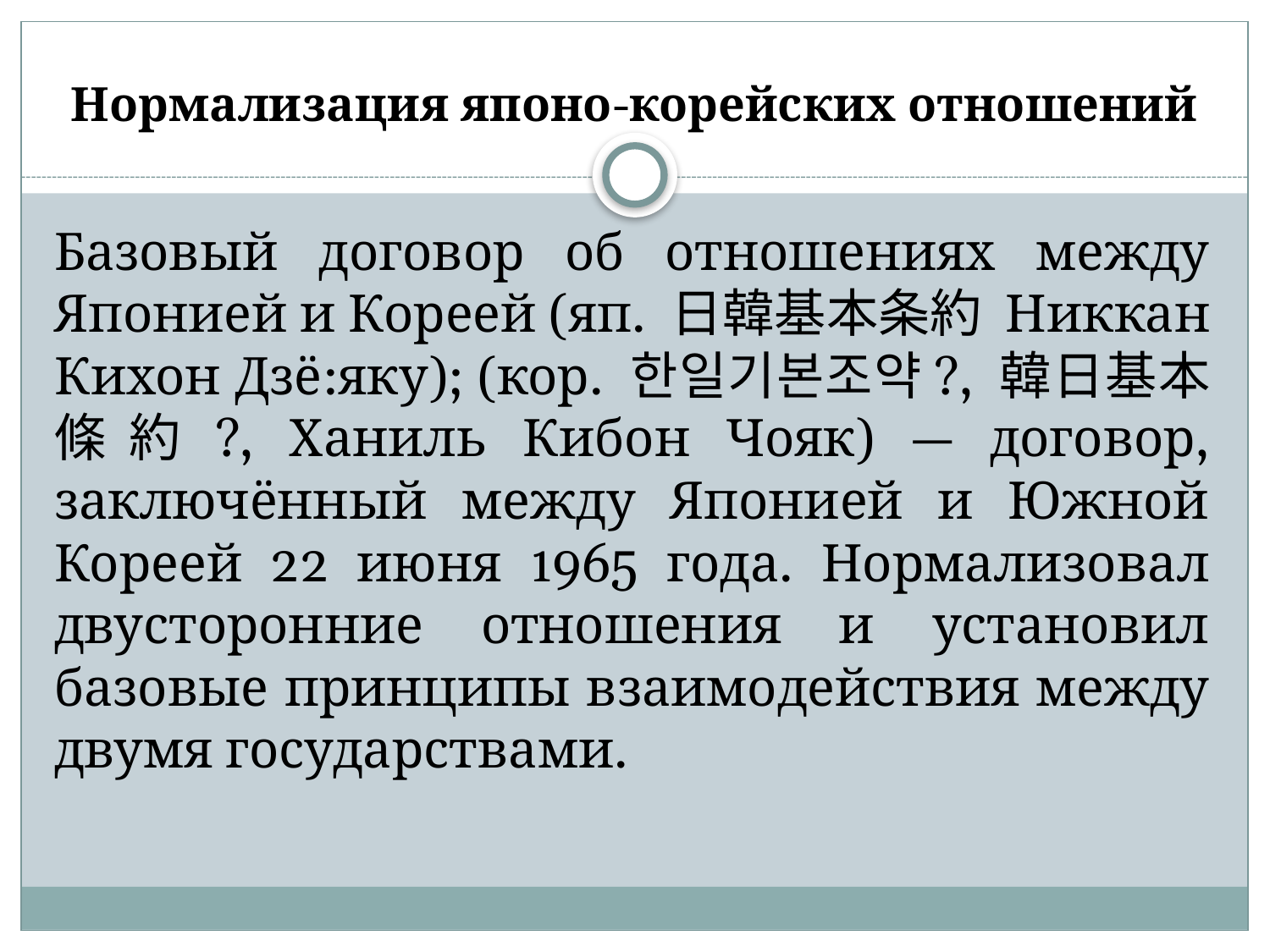

# Нормализация японо-корейских отношений
Базовый договор об отношениях между Японией и Кореей (яп. 日韓基本条約 Никкан Кихон Дзё:яку); (кор. 한일기본조약?, 韓日基本條約?, Ханиль Кибон Чояк) — договор, заключённый между Японией и Южной Кореей 22 июня 1965 года. Нормализовал двусторонние отношения и установил базовые принципы взаимодействия между двумя государствами.